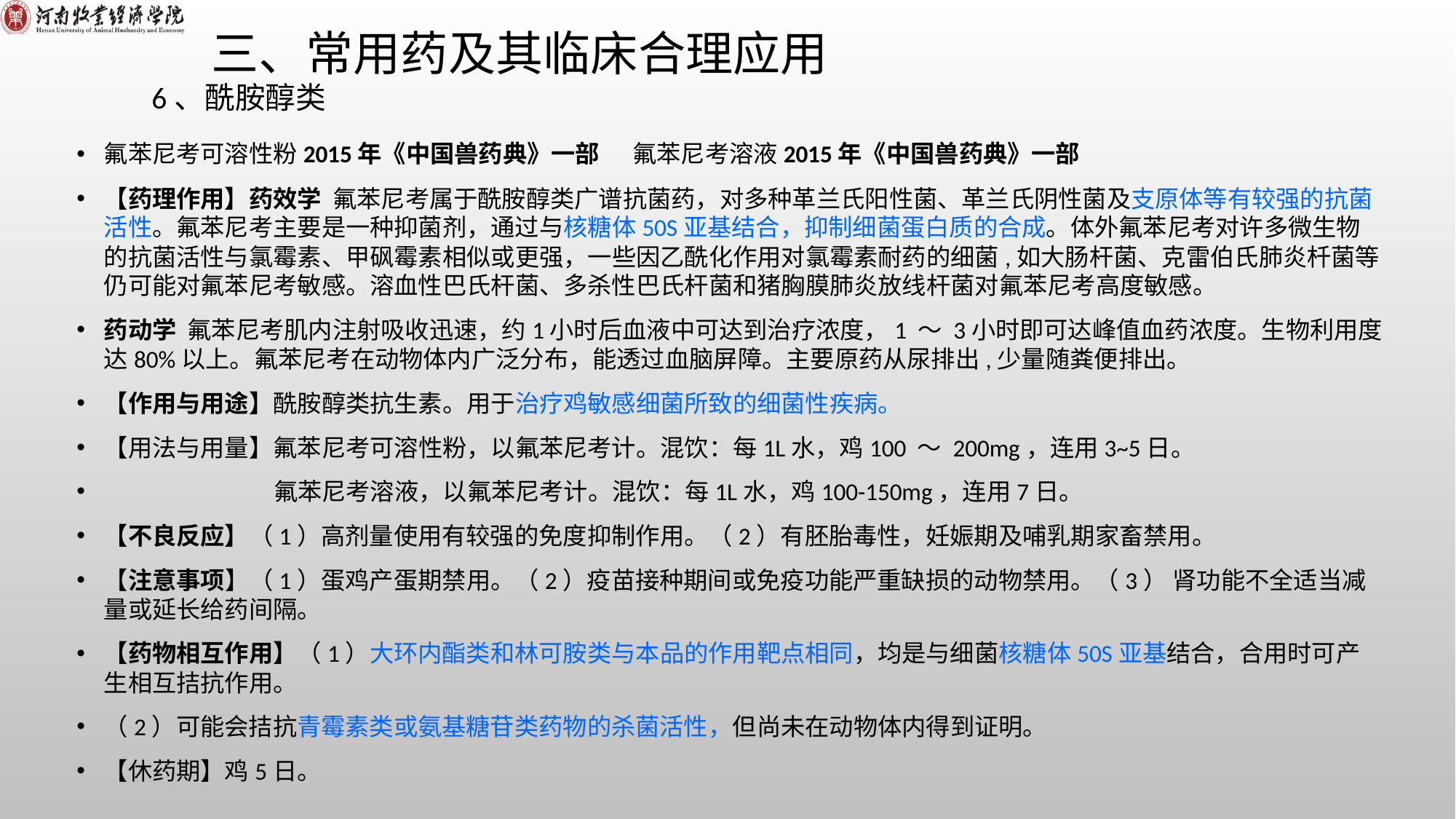

# 三、常用药及其临床合理应用
6、酰胺醇类
氟苯尼考可溶性粉2015年《中国兽药典》一部      氟苯尼考溶液2015年《中国兽药典》一部
【药理作用】药效学  氟苯尼考属于酰胺醇类广谱抗菌药，对多种革兰氏阳性菌、革兰氏阴性菌及支原体等有较强的抗菌活性。氟苯尼考主要是一种抑菌剂，通过与核糖体50S亚基结合，抑制细菌蛋白质的合成。体外氟苯尼考对许多微生物的抗菌活性与氯霉素、甲砜霉素相似或更强，一些因乙酰化作用对氯霉素耐药的细菌,如大肠杆菌、克雷伯氏肺炎杄菌等仍可能对氟苯尼考敏感。溶血性巴氏杆菌、多杀性巴氏杆菌和猪胸膜肺炎放线杆菌对氟苯尼考高度敏感。
药动学  氟苯尼考肌内注射吸收迅速，约1小时后血液中可达到治疗浓度，1 ～ 3小时即可达峰值血药浓度。生物利用度达80%以上。氟苯尼考在动物体内广泛分布，能透过血脑屏障。主要原药从尿排出,少量随粪便排出。
【作用与用途】酰胺醇类抗生素。用于治疗鸡敏感细菌所致的细菌性疾病。
【用法与用量】氟苯尼考可溶性粉，以氟苯尼考计。混饮：每1L水，鸡100 ～ 200mg，连用3~5日。
                              氟苯尼考溶液，以氟苯尼考计。混饮：每1L水，鸡100-150mg，连用7日。
【不良反应】（1）高剂量使用有较强的免度抑制作用。（2）有胚胎毒性，妊娠期及哺乳期家畜禁用。
【注意事项】（1）蛋鸡产蛋期禁用。（2）疫苗接种期间或免疫功能严重缺损的动物禁用。（3） 肾功能不全适当减量或延长给药间隔。
【药物相互作用】（1）大环内酯类和林可胺类与本品的作用靶点相同，均是与细菌核糖体50S亚基结合，合用时可产生相互拮抗作用。
（2）可能会拮抗青霉素类或氨基糖苷类药物的杀菌活性，但尚未在动物体内得到证明。
【休药期】鸡5日。